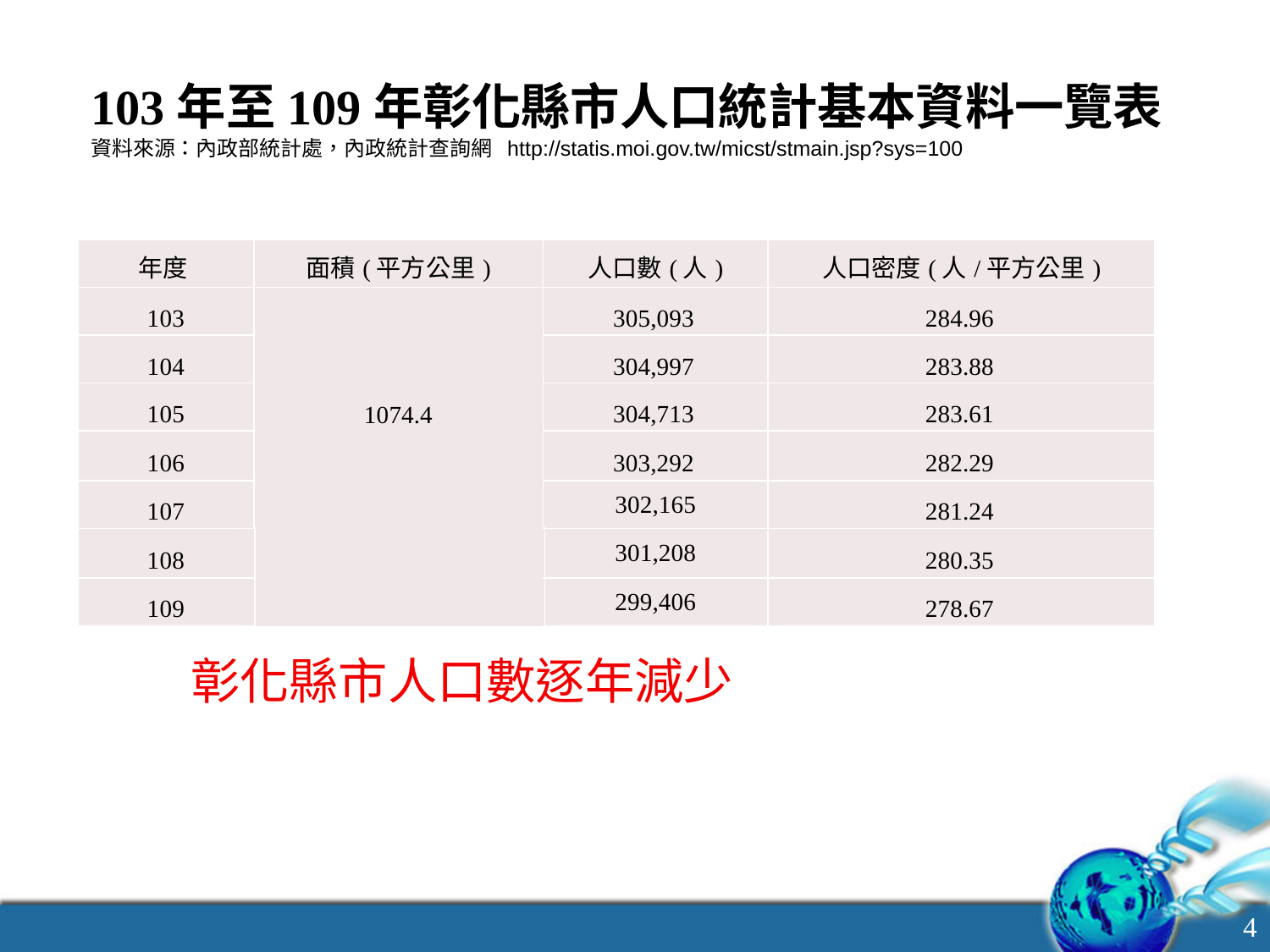

103年至109年彰化縣市人口統計基本資料一覽表
資料來源：內政部統計處，內政統計查詢網  http://statis.moi.gov.tw/micst/stmain.jsp?sys=100

| 年度 | 面積(平方公里) | 人口數(人) | 人口密度(人/平方公里) |
| --- | --- | --- | --- |
| 103 | 1074.4 | 305,093 | 284.96 |
| 104 |  | 304,997 | 283.88 |
| 105 |  | 304,713 | 283.61 |
| 106 |  | 303,292 | 282.29 |
| 107 |  | 302,165 | 281.24 |
| 108 |  | 301,208 | 280.35 |
| 109 |  | 299,406 | 278.67 |
彰化縣市人口數逐年減少
4